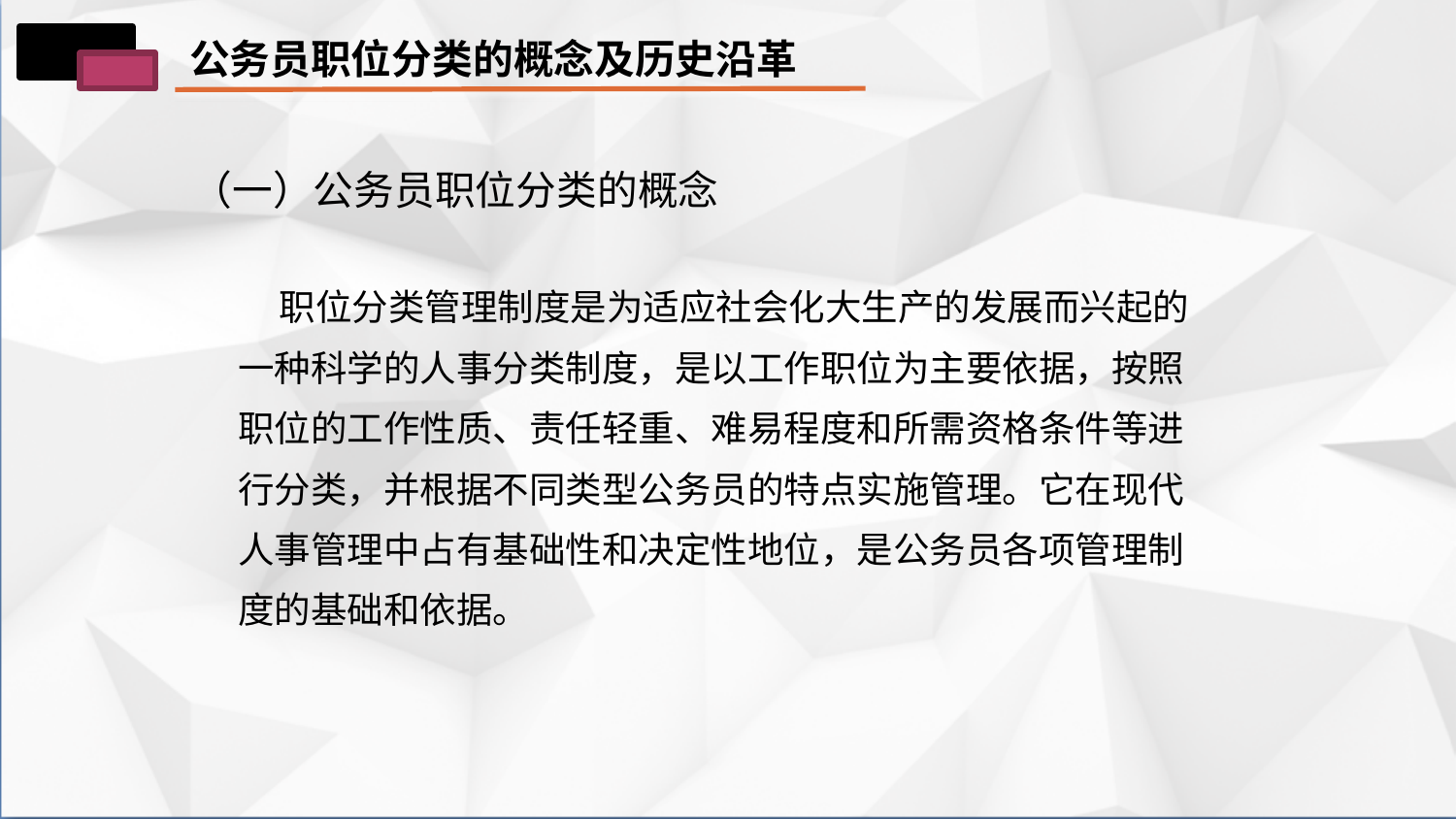

公务员职位分类的概念及历史沿革

（一）公务员职位分类的概念
    职位分类管理制度是为适应社会化大生产的发展而兴起的一种科学的人事分类制度，是以工作职位为主要依据，按照职位的工作性质、责任轻重、难易程度和所需资格条件等进行分类，并根据不同类型公务员的特点实施管理。它在现代人事管理中占有基础性和决定性地位，是公务员各项管理制度的基础和依据。